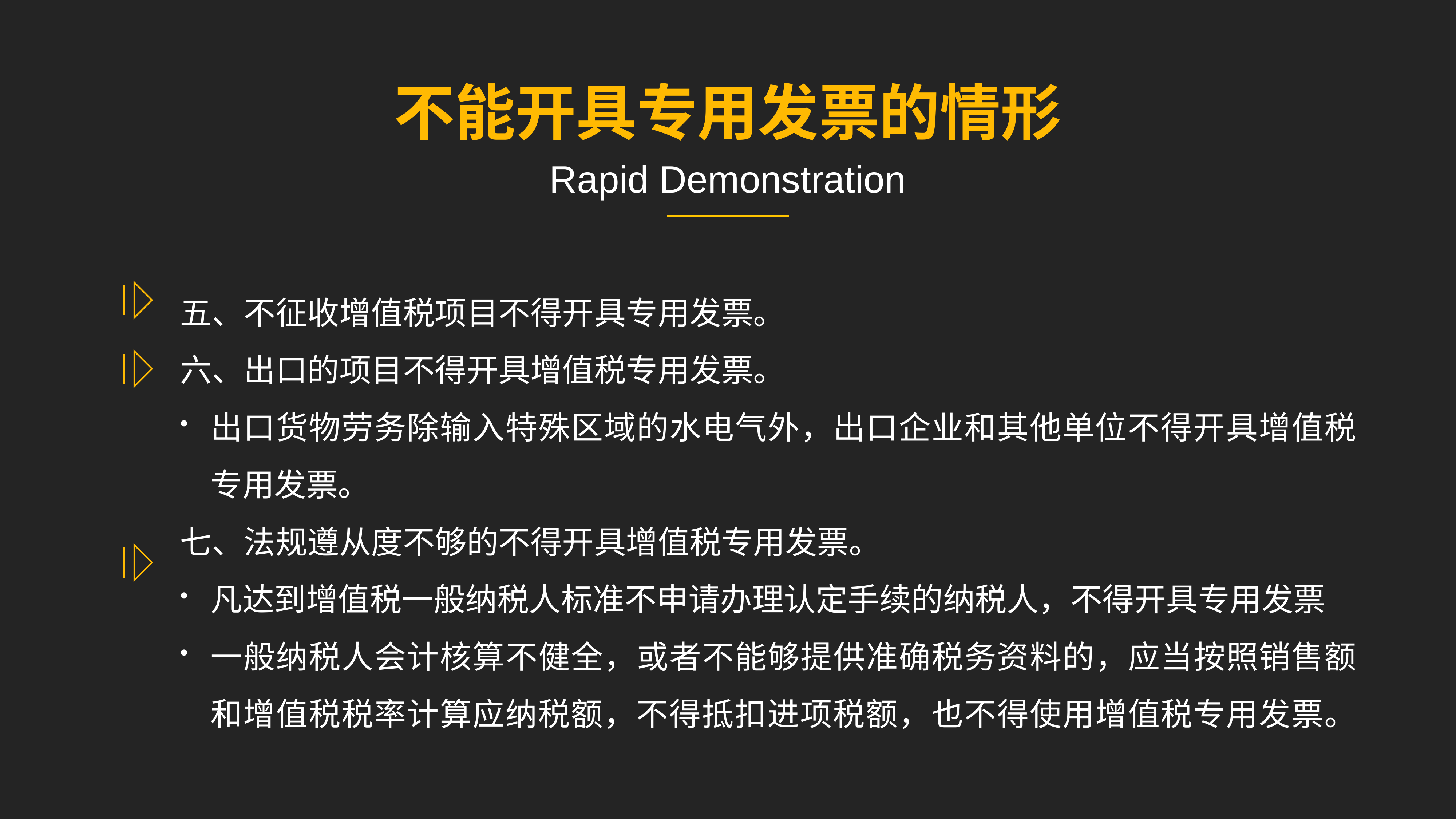

不能开具专用发票的情形
Rapid Demonstration

五、不征收增值税项目不得开具专用发票。
六、出口的项目不得开具增值税专用发票。
出口货物劳务除输入特殊区域的水电气外，出口企业和其他单位不得开具增值税专用发票。
七、法规遵从度不够的不得开具增值税专用发票。
凡达到增值税一般纳税人标准不申请办理认定手续的纳税人，不得开具专用发票
一般纳税人会计核算不健全，或者不能够提供准确税务资料的，应当按照销售额和增值税税率计算应纳税额，不得抵扣进项税额，也不得使用增值税专用发票。